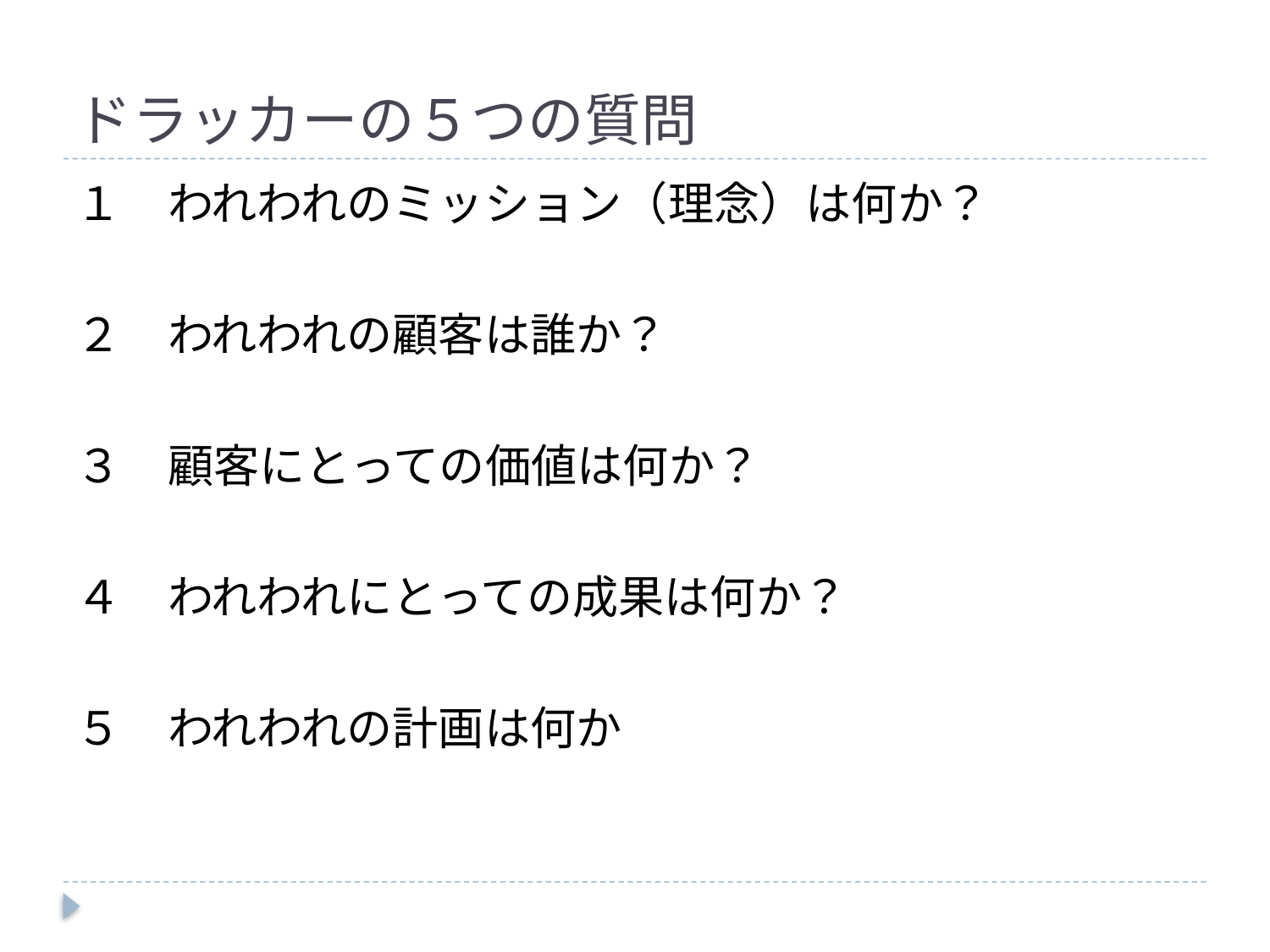

# ドラッカーの５つの質問
１　われわれのミッション（理念）は何か？

２　われわれの顧客は誰か？

３　顧客にとっての価値は何か？

４　われわれにとっての成果は何か？

５　われわれの計画は何か